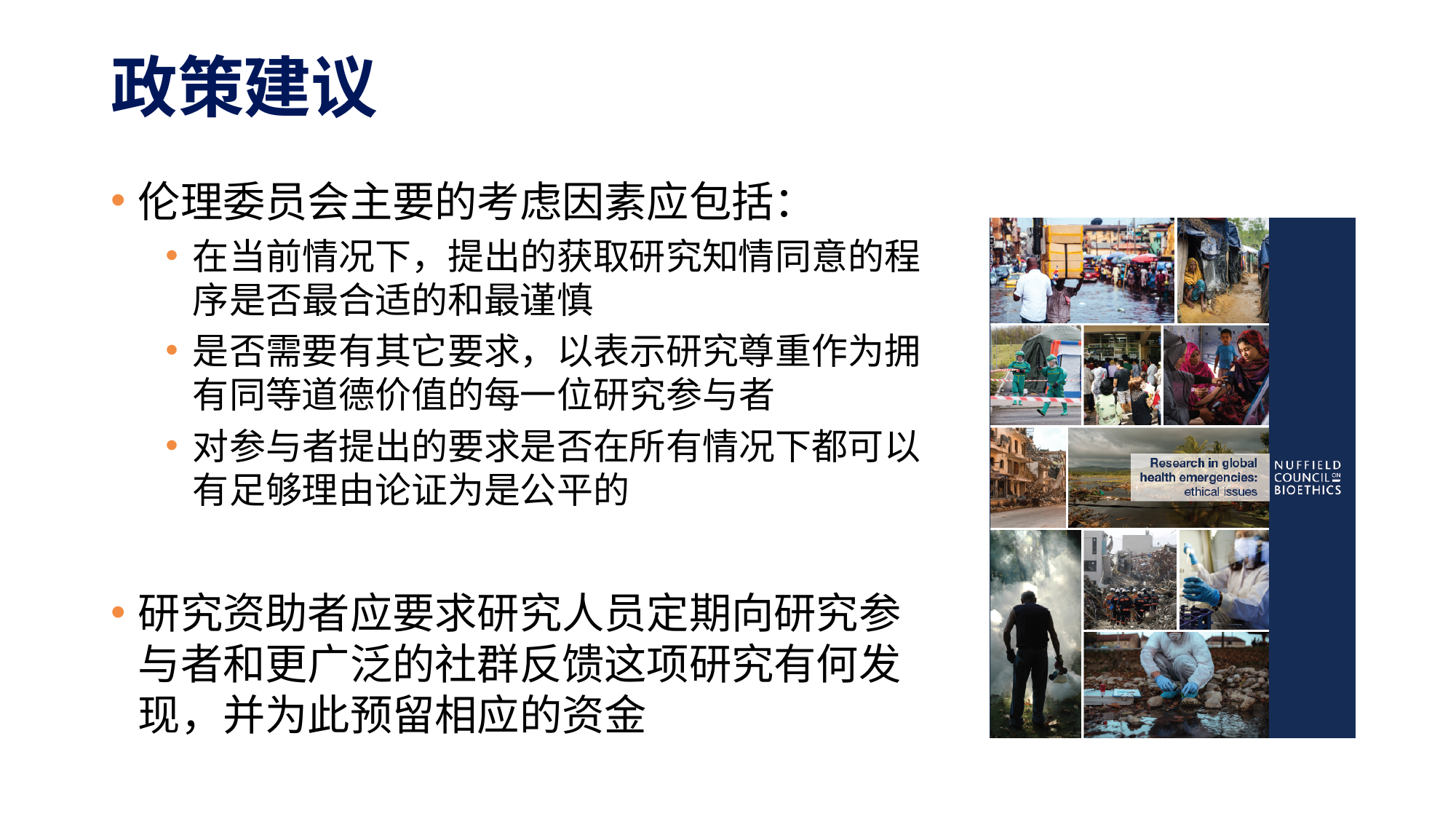

# 政策建议
伦理委员会主要的考虑因素应包括：
在当前情况下，提出的获取研究知情同意的程序是否最合适的和最谨慎
是否需要有其它要求，以表示研究尊重作为拥有同等道德价值的每一位研究参与者
对参与者提出的要求是否在所有情况下都可以有足够理由论证为是公平的

研究资助者应要求研究人员定期向研究参与者和更广泛的社群反馈这项研究有何发现，并为此预留相应的资金